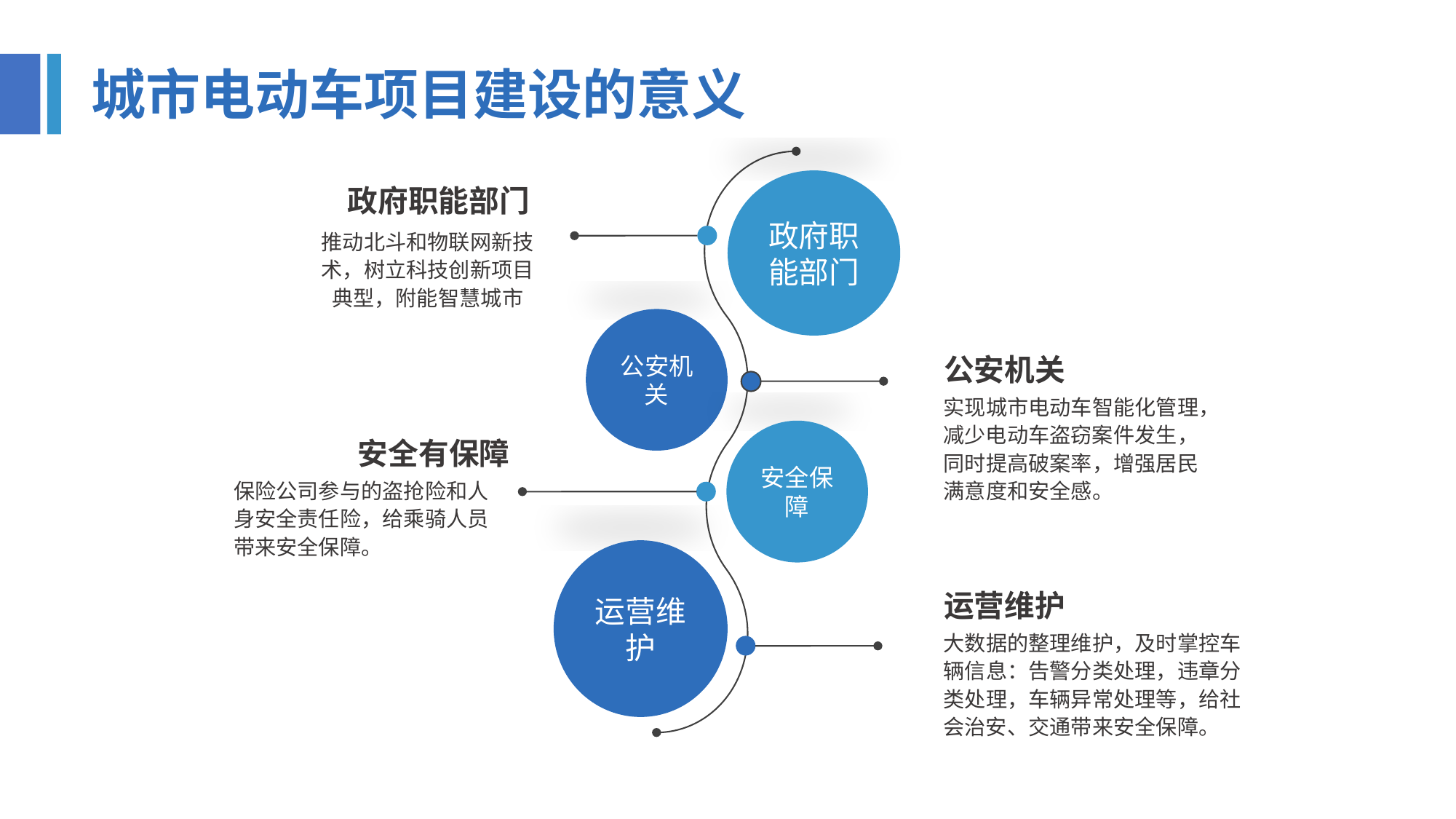

城市电动车项目建设的意义

政府职能部门
政府职能部门
推动北斗和物联网新技术，树立科技创新项目典型，附能智慧城市

公安机关
公安机关

实现城市电动车智能化管理，减少电动车盗窃案件发生，同时提高破案率，增强居民满意度和安全感。
安全保障
安全有保障
保险公司参与的盗抢险和人身安全责任险，给乘骑人员带来安全保障。

运营维护
运营维护
大数据的整理维护，及时掌控车辆信息：告警分类处理，违章分类处理，车辆异常处理等，给社会治安、交通带来安全保障。